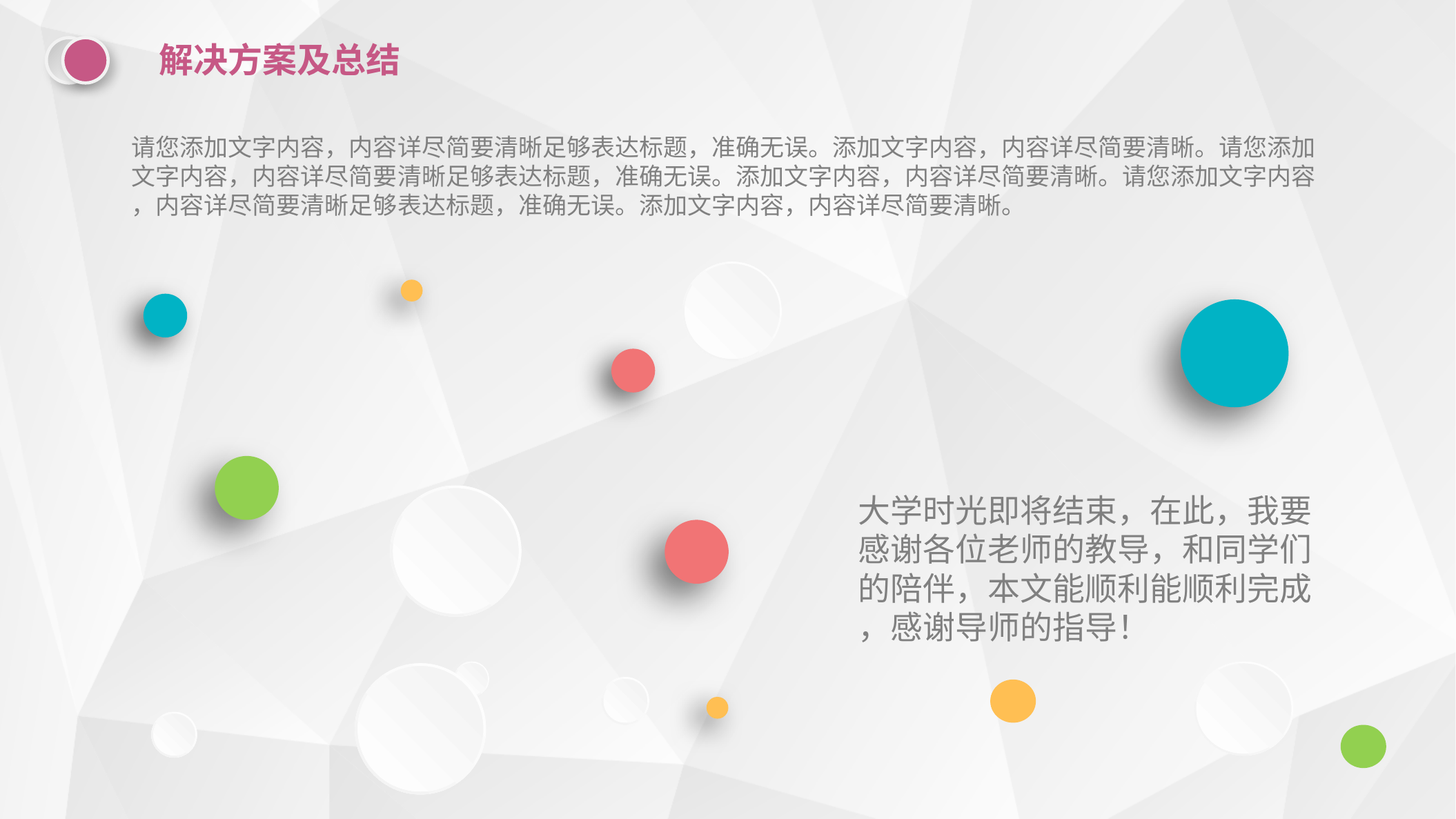

解决方案及总结
请您添加文字内容，内容详尽简要清晰足够表达标题，准确无误。添加文字内容，内容详尽简要清晰。请您添加
文字内容，内容详尽简要清晰足够表达标题，准确无误。添加文字内容，内容详尽简要清晰。请您添加文字内容
，内容详尽简要清晰足够表达标题，准确无误。添加文字内容，内容详尽简要清晰。

大学时光即将结束，在此，我要
感谢各位老师的教导，和同学们
的陪伴，本文能顺利能顺利完成
，感谢导师的指导！

延时符